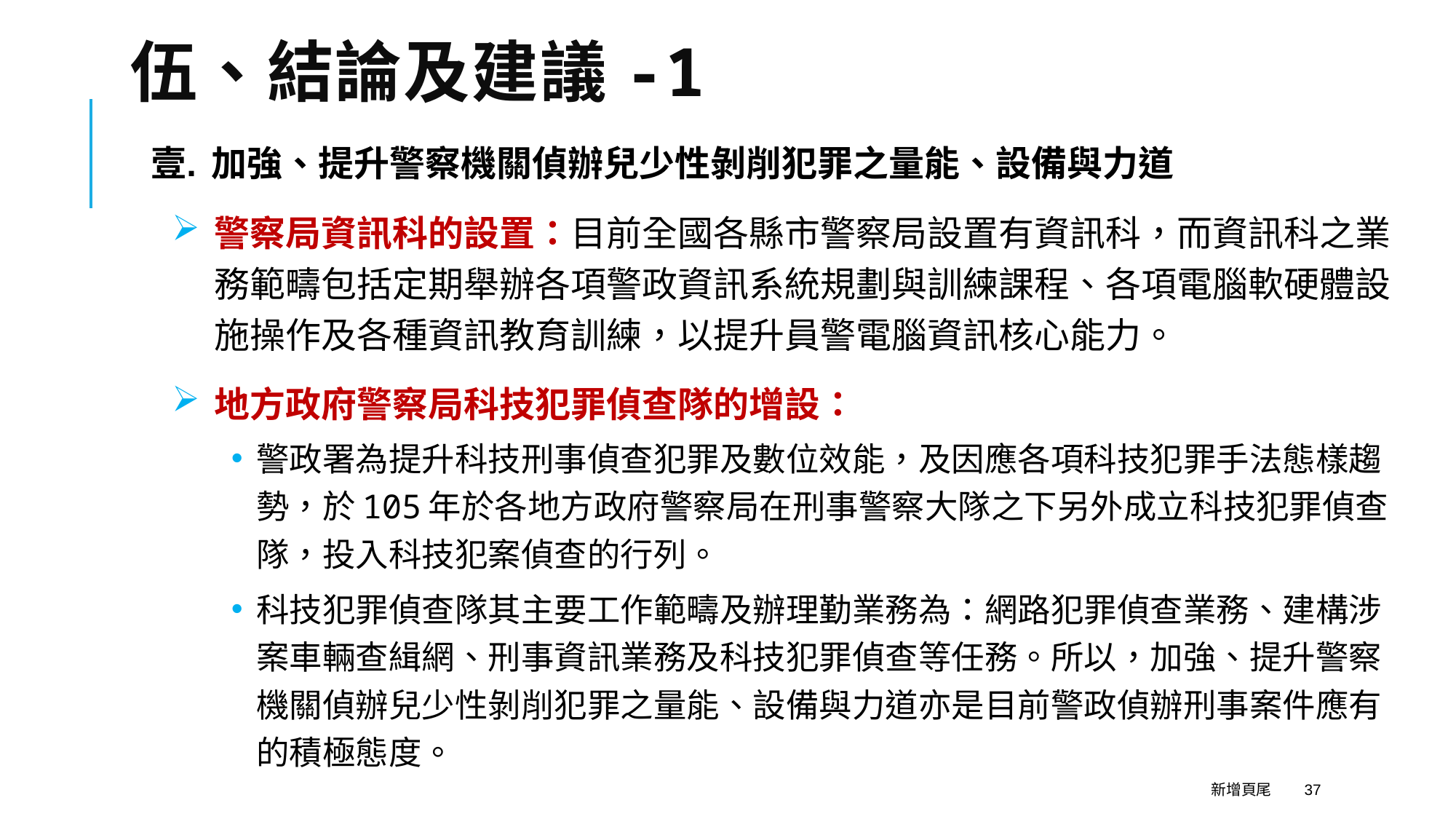

# 伍、結論及建議-1
加強、提升警察機關偵辦兒少性剝削犯罪之量能、設備與力道
警察局資訊科的設置：目前全國各縣市警察局設置有資訊科，而資訊科之業務範疇包括定期舉辦各項警政資訊系統規劃與訓練課程、各項電腦軟硬體設施操作及各種資訊教育訓練，以提升員警電腦資訊核心能力。
地方政府警察局科技犯罪偵查隊的增設：
警政署為提升科技刑事偵查犯罪及數位效能，及因應各項科技犯罪手法態樣趨勢，於105年於各地方政府警察局在刑事警察大隊之下另外成立科技犯罪偵查隊，投入科技犯案偵查的行列。
科技犯罪偵查隊其主要工作範疇及辦理勤業務為：網路犯罪偵查業務、建構涉案車輛查緝網、刑事資訊業務及科技犯罪偵查等任務。所以，加強、提升警察機關偵辦兒少性剝削犯罪之量能、設備與力道亦是目前警政偵辦刑事案件應有的積極態度。

新增頁尾
37